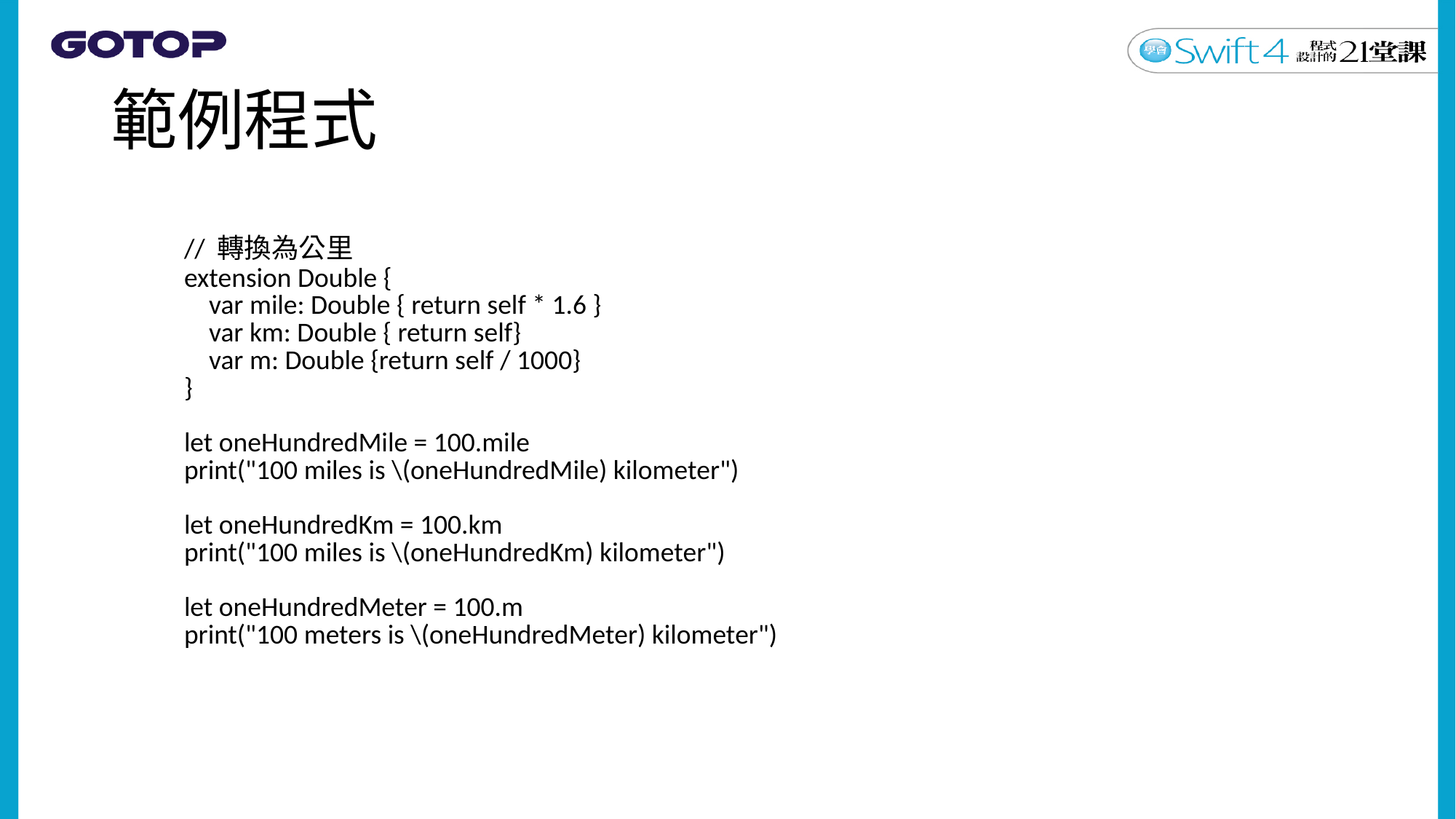

# 範例程式
| // 轉換為公里 extension Double { var mile: Double { return self \* 1.6 } var km: Double { return self} var m: Double {return self / 1000} } let oneHundredMile = 100.mile print("100 miles is \(oneHundredMile) kilometer") let oneHundredKm = 100.km print("100 miles is \(oneHundredKm) kilometer") let oneHundredMeter = 100.m print("100 meters is \(oneHundredMeter) kilometer") |
| --- |